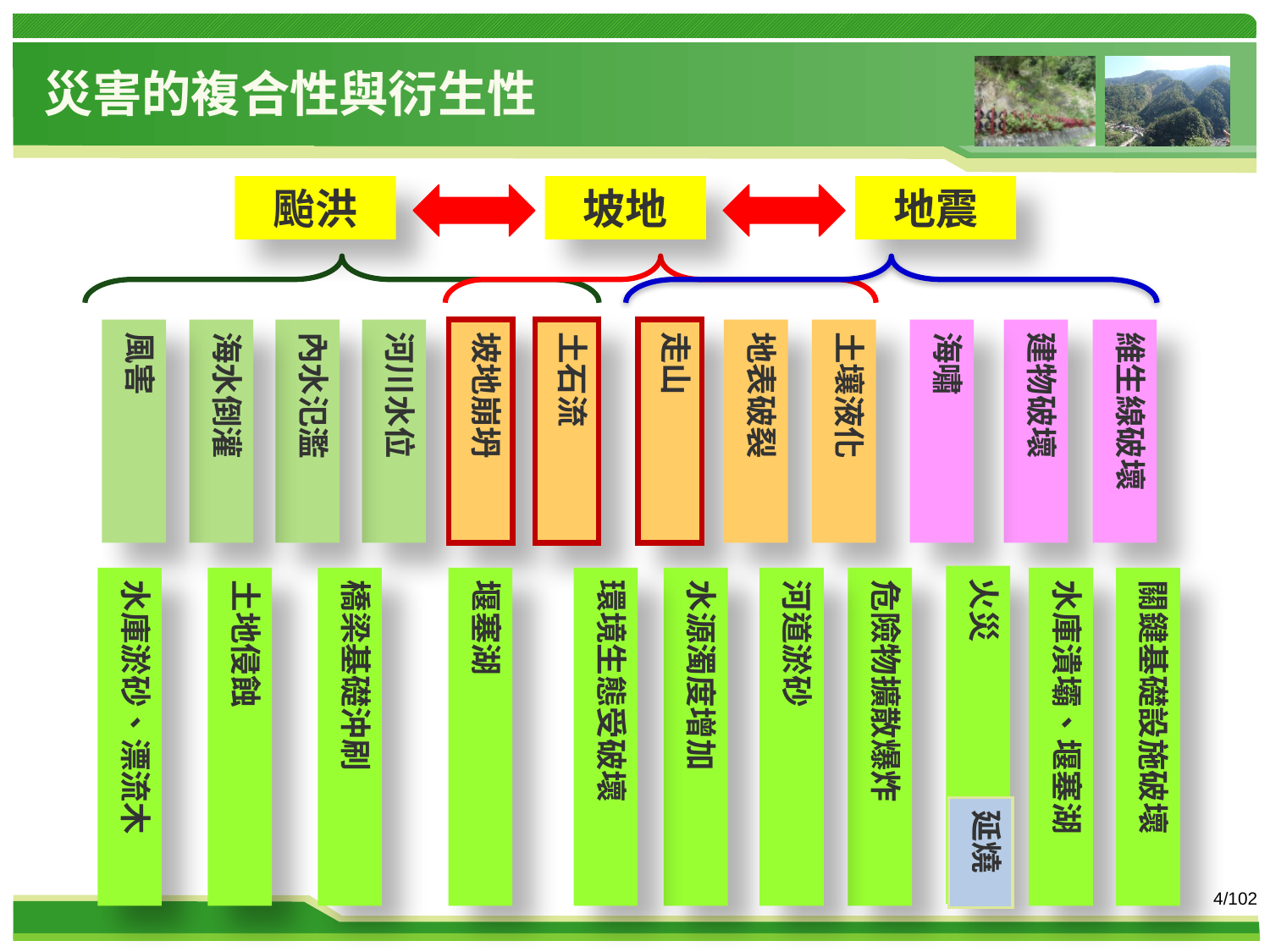

# 災害的複合性與衍生性

颱洪
坡地
地震

風害
海水倒灌
內水氾濫
河川水位
坡地崩坍
土石流
走山
地表破裂
土壤液化
海嘯
建物破壞
維生線破壞
火災
延燒
水庫淤砂、漂流木
土地侵蝕
橋梁基礎沖刷
堰塞湖
環境生態受破壞
水源濁度增加
河道淤砂
危險物擴散爆炸
水庫潰壩、堰塞湖
關鍵基礎設施破壞
4/102